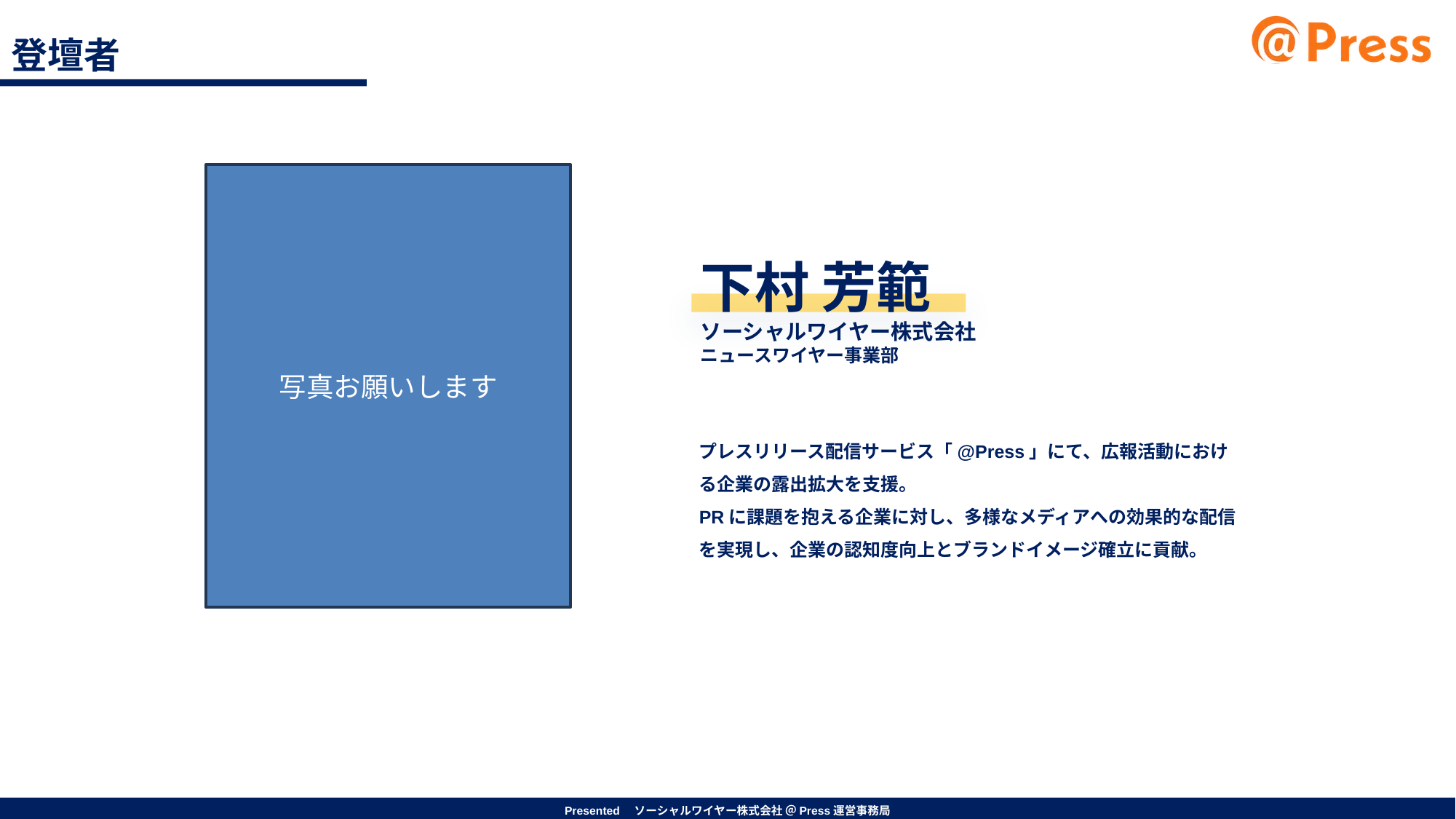

登壇者
写真お願いします
下村 芳範​
ソーシャルワイヤー株式会社
ニュースワイヤー事業部

プレスリリース配信サービス「@Press」にて、広報活動における企業の露出拡大を支援。
PRに課題を抱える企業に対し、多様なメディアへの効果的な配信を実現し、企業の認知度向上とブランドイメージ確立に貢献。